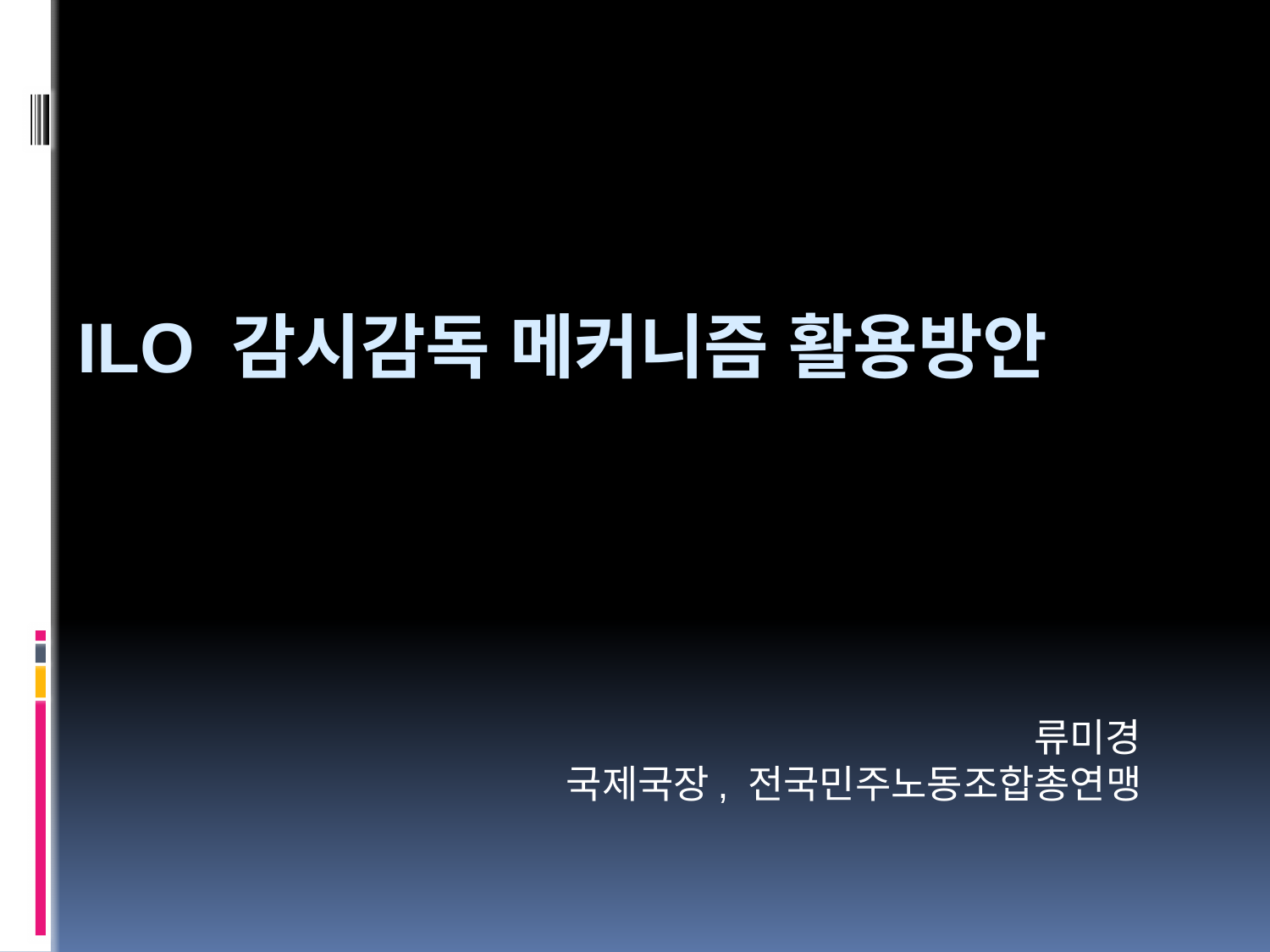

# ILO 감시감독 메커니즘 활용방안
류미경
국제국장, 전국민주노동조합총연맹